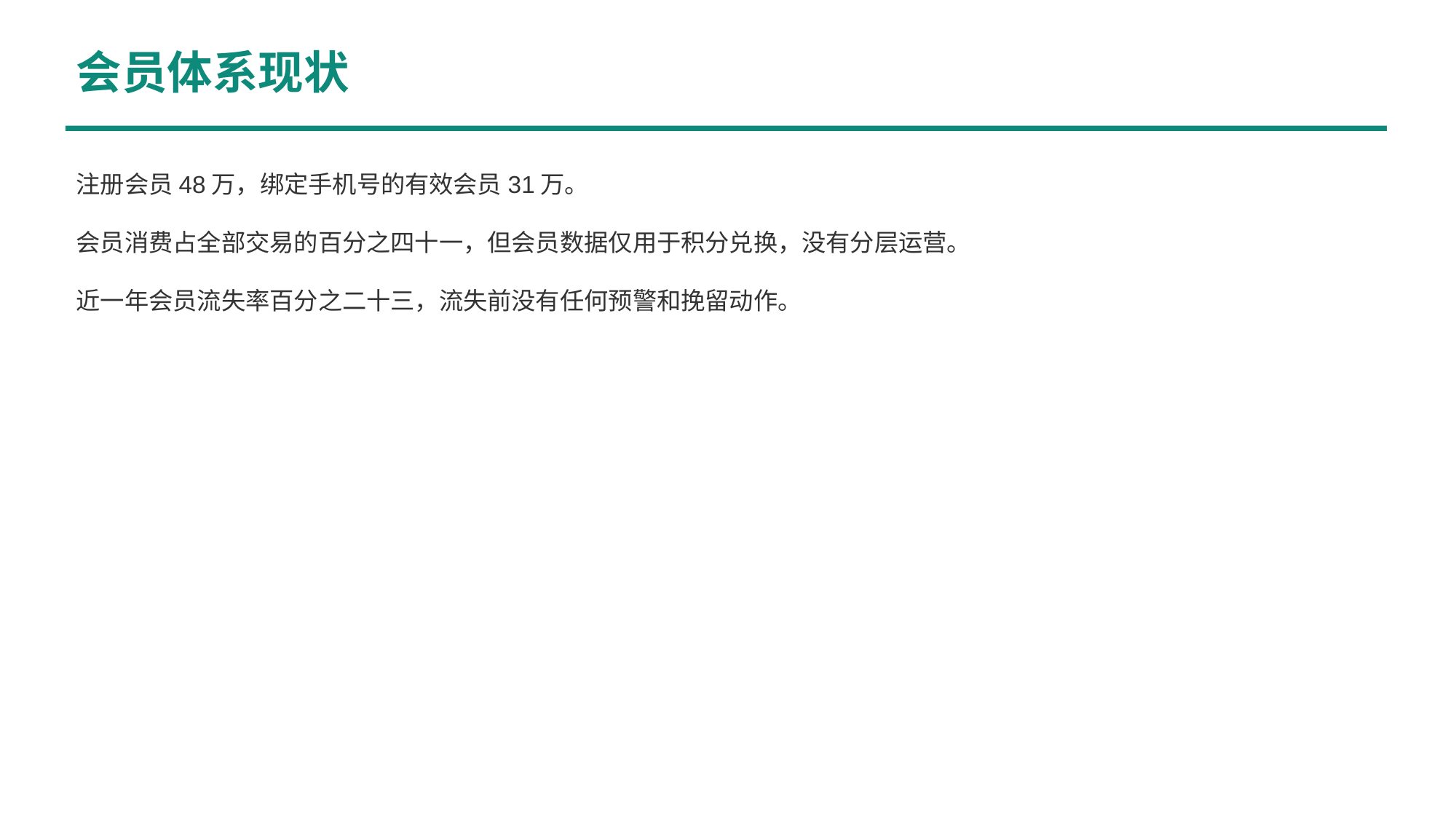

会员体系现状

注册会员48万，绑定手机号的有效会员31万。

会员消费占全部交易的百分之四十一，但会员数据仅用于积分兑换，没有分层运营。

近一年会员流失率百分之二十三，流失前没有任何预警和挽留动作。